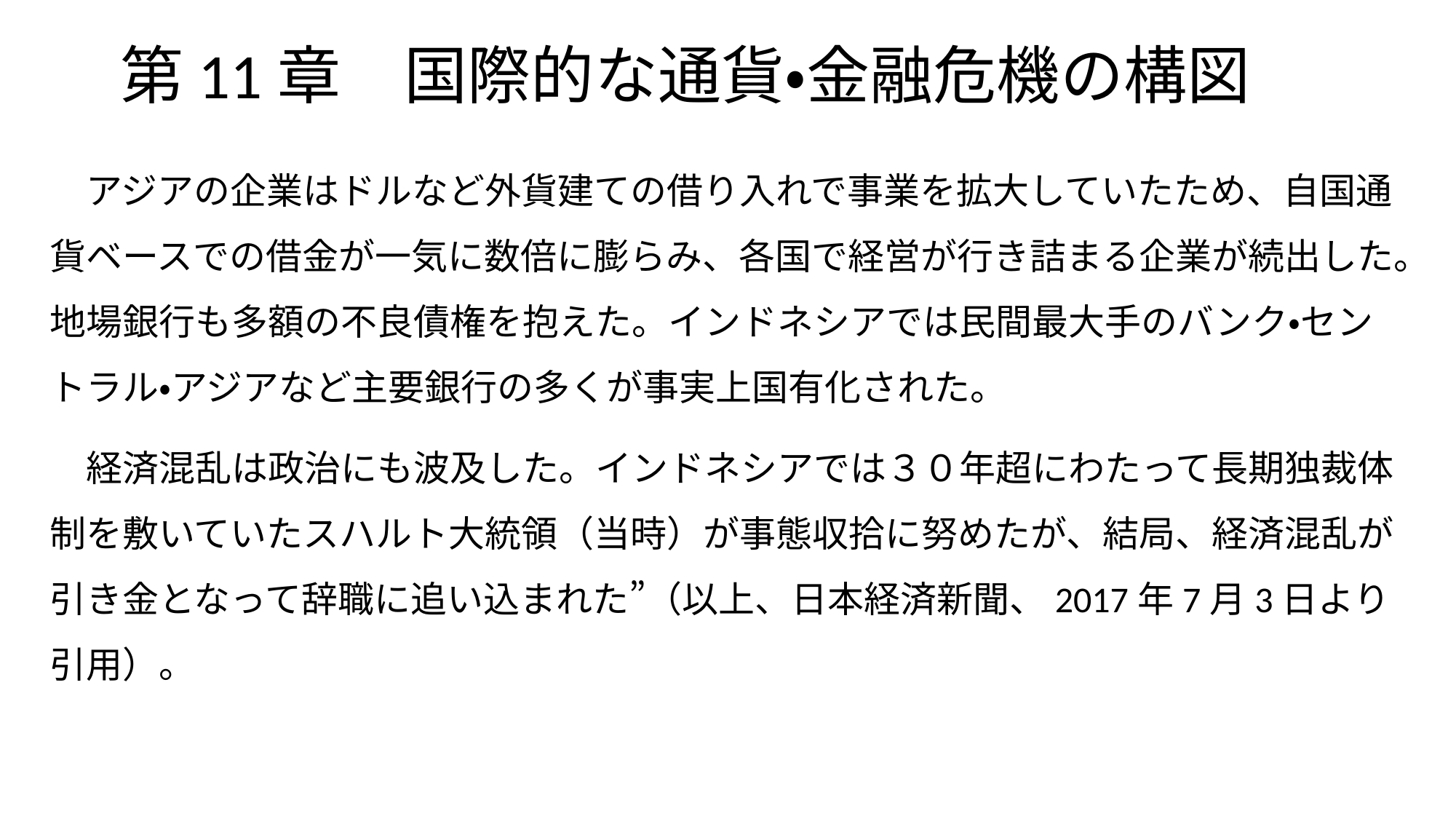

# 第11章　国際的な通貨・金融危機の構図
　アジアの企業はドルなど外貨建ての借り入れで事業を拡大していたため、自国通貨ベースでの借金が一気に数倍に膨らみ、各国で経営が行き詰まる企業が続出した。地場銀行も多額の不良債権を抱えた。インドネシアでは民間最大手のバンク・セントラル・アジアなど主要銀行の多くが事実上国有化された。
　経済混乱は政治にも波及した。インドネシアでは３０年超にわたって長期独裁体制を敷いていたスハルト大統領（当時）が事態収拾に努めたが、結局、経済混乱が引き金となって辞職に追い込まれた”（以上、日本経済新聞、2017年7月3日より引用）。